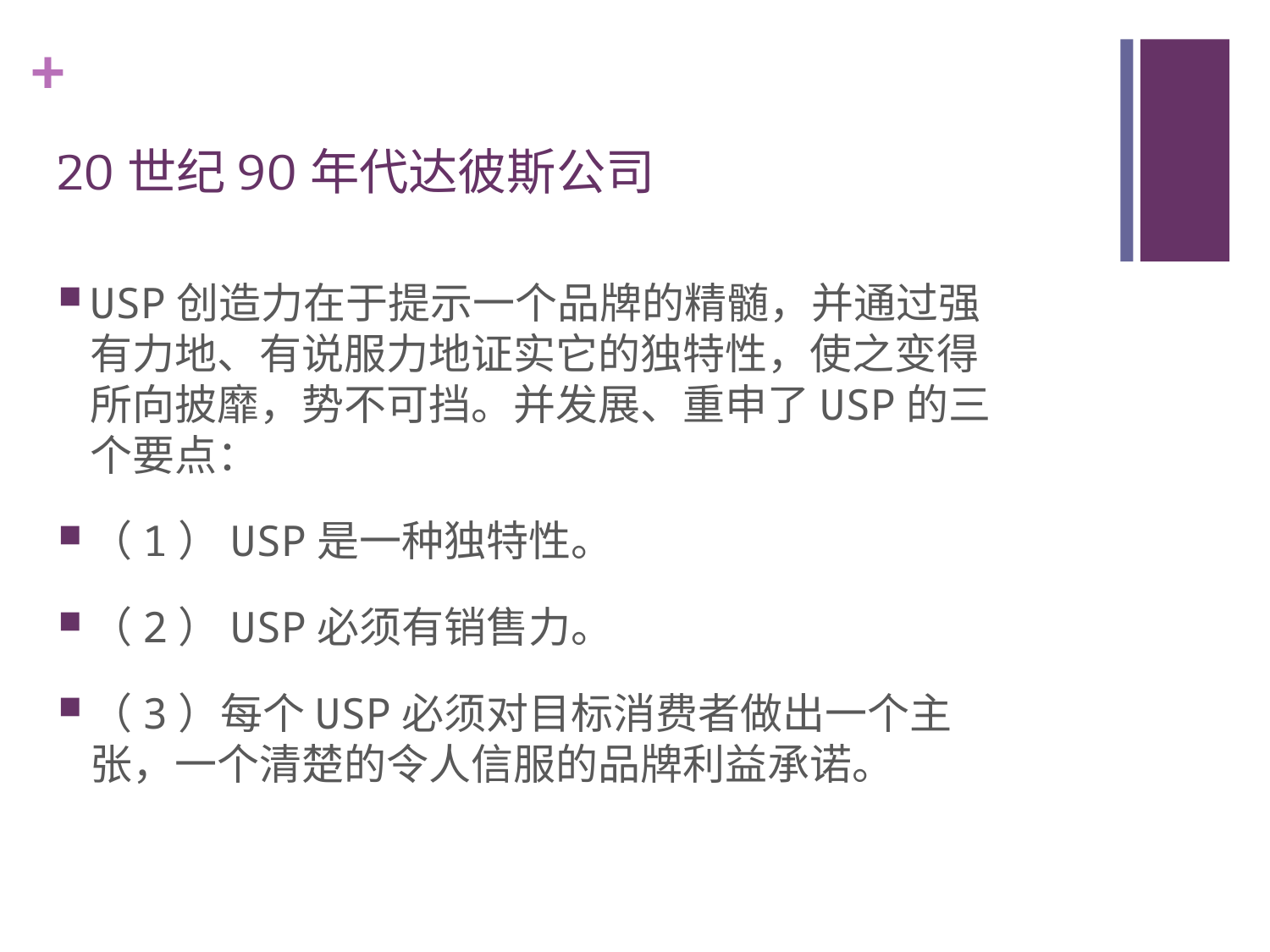

# 20世纪90年代达彼斯公司
USP创造力在于提示一个品牌的精髄，并通过强有力地、有说服力地证实它的独特性，使之变得所向披靡，势不可挡。并发展、重申了USP的三个要点：
（1）USP是一种独特性。
（2）USP必须有销售力。
（3）每个USP必须对目标消费者做出一个主张，一个清楚的令人信服的品牌利益承诺。